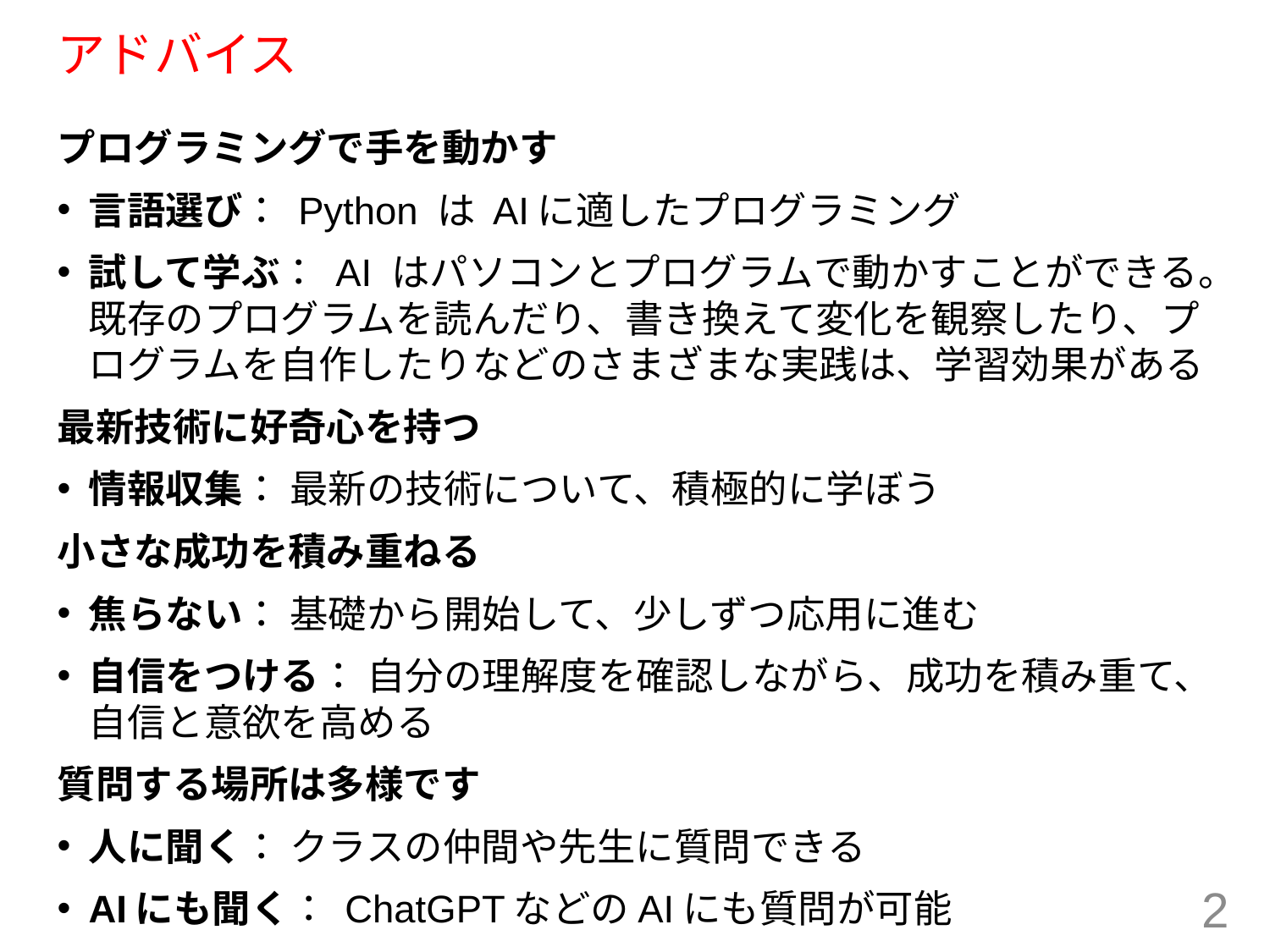

# アドバイス
プログラミングで手を動かす
言語選び： Python は AIに適したプログラミング
試して学ぶ： AI はパソコンとプログラムで動かすことができる。既存のプログラムを読んだり、書き換えて変化を観察したり、プログラムを自作したりなどのさまざまな実践は、学習効果がある
最新技術に好奇心を持つ
情報収集： 最新の技術について、積極的に学ぼう
小さな成功を積み重ねる
焦らない： 基礎から開始して、少しずつ応用に進む
自信をつける： 自分の理解度を確認しながら、成功を積み重て、自信と意欲を高める
質問する場所は多様です
人に聞く： クラスの仲間や先生に質問できる
AIにも聞く： ChatGPTなどのAIにも質問が可能

2